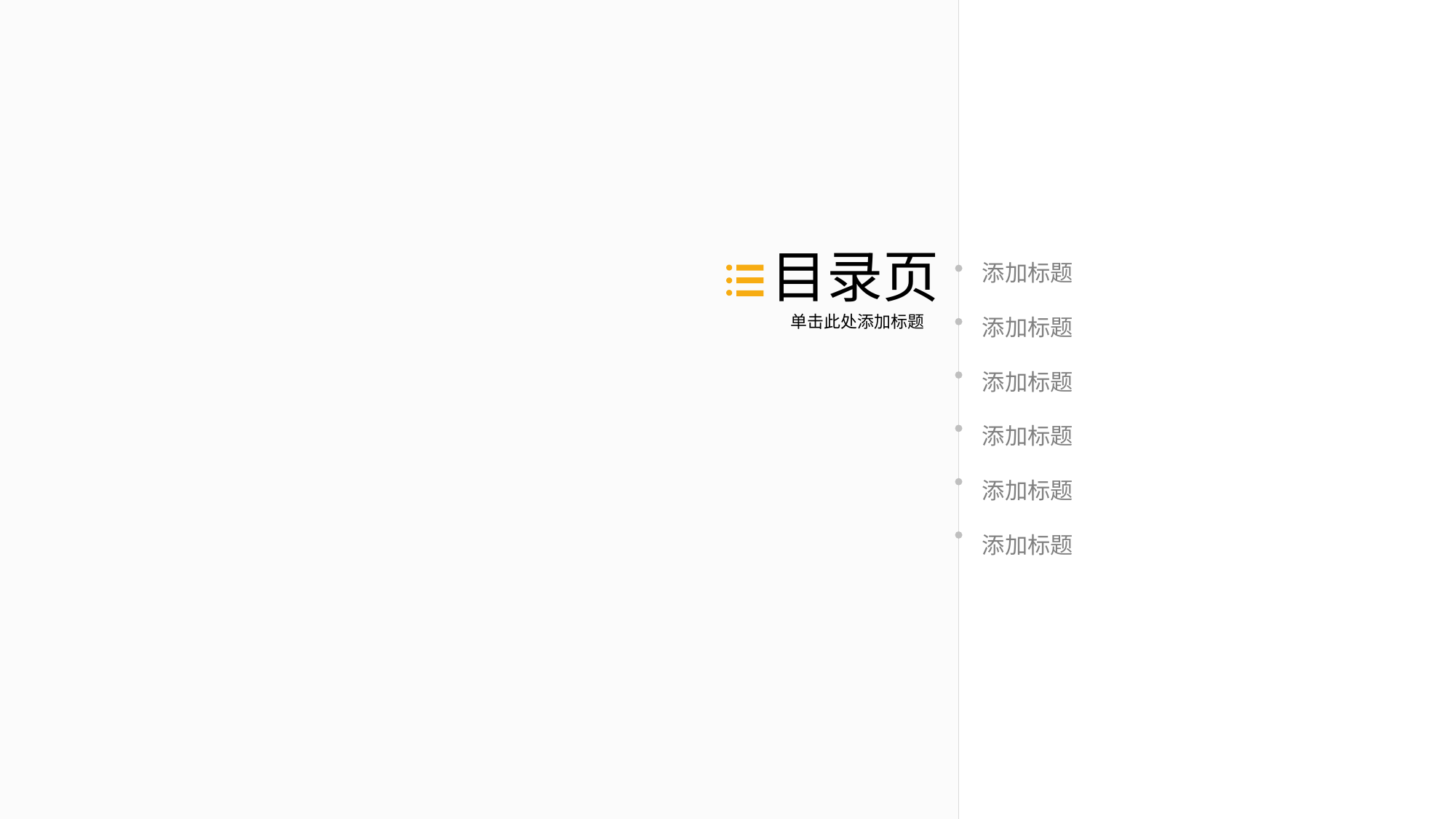

添加标题
添加标题
添加标题
添加标题
添加标题
添加标题
目录页

单击此处添加标题